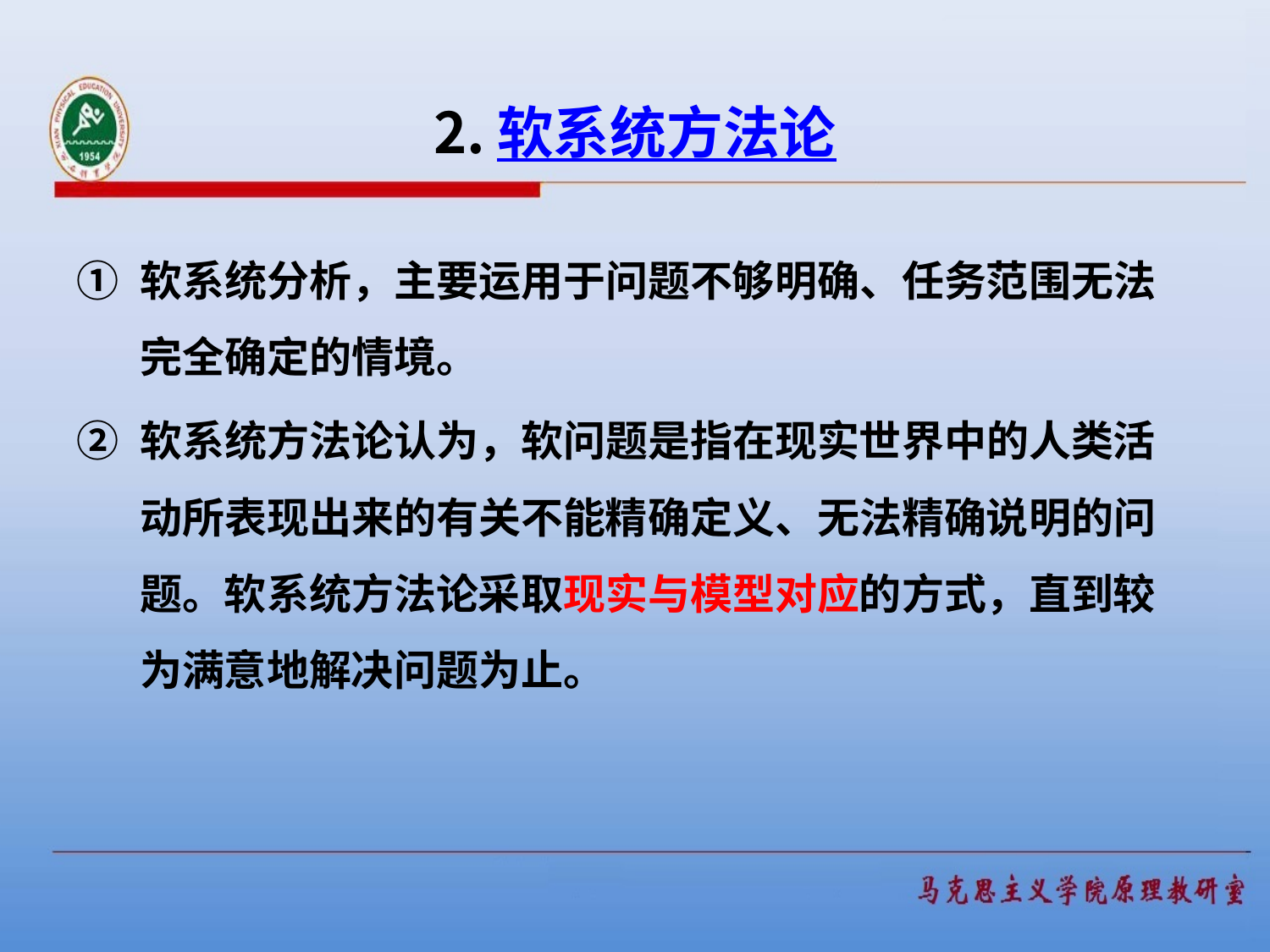

# 软系统方法论
软系统分析，主要运用于问题不够明确、任务范围无法完全确定的情境。
软系统方法论认为，软问题是指在现实世界中的人类活动所表现出来的有关不能精确定义、无法精确说明的问题。软系统方法论采取现实与模型对应的方式，直到较为满意地解决问题为止。